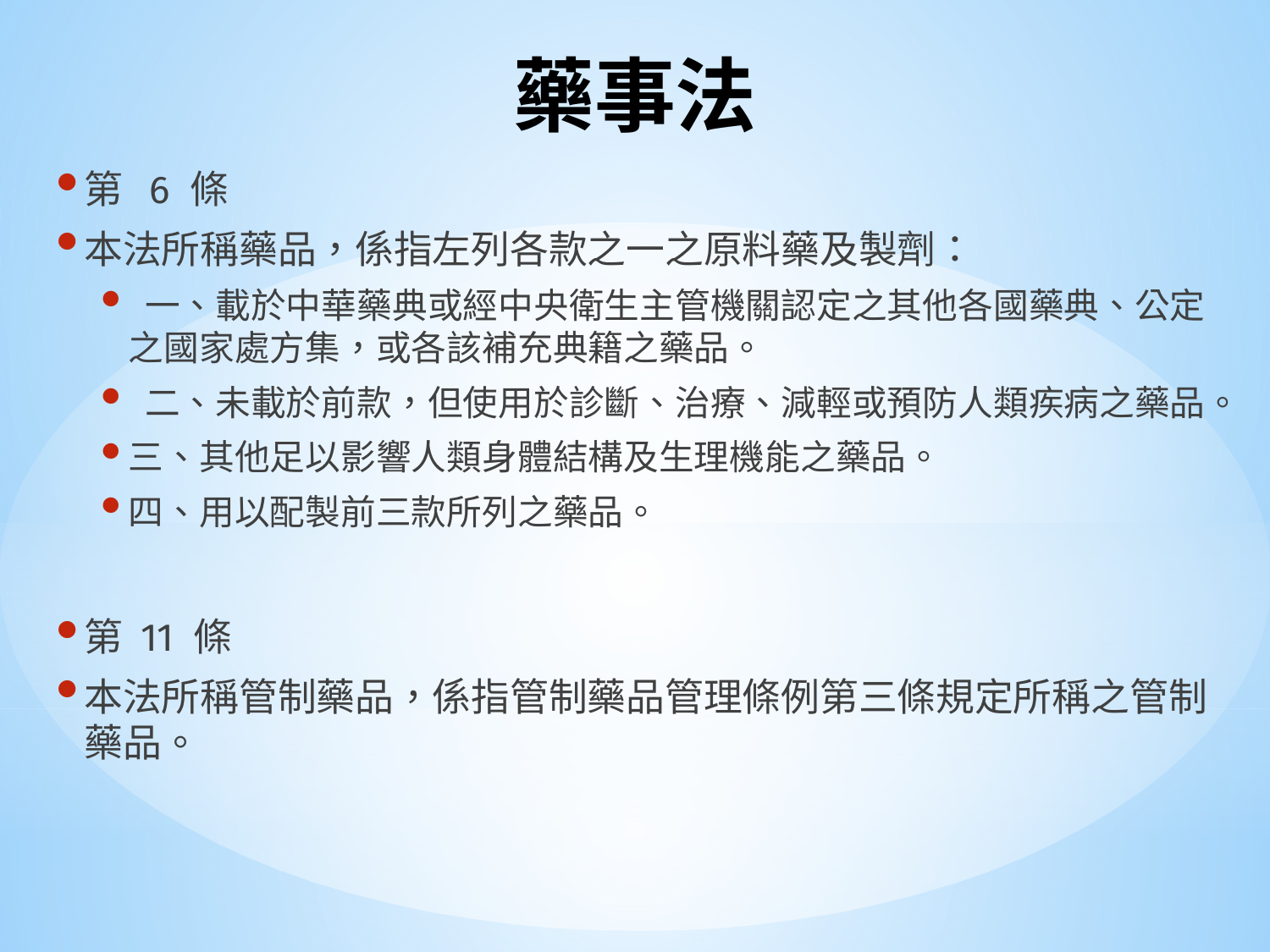

# 藥事法
第  6 條
本法所稱藥品，係指左列各款之一之原料藥及製劑：
 一、載於中華藥典或經中央衛生主管機關認定之其他各國藥典、公定之國家處方集，或各該補充典籍之藥品。
 二、未載於前款，但使用於診斷、治療、減輕或預防人類疾病之藥品。
三、其他足以影響人類身體結構及生理機能之藥品。
四、用以配製前三款所列之藥品。

第 11 條
本法所稱管制藥品，係指管制藥品管理條例第三條規定所稱之管制藥品。